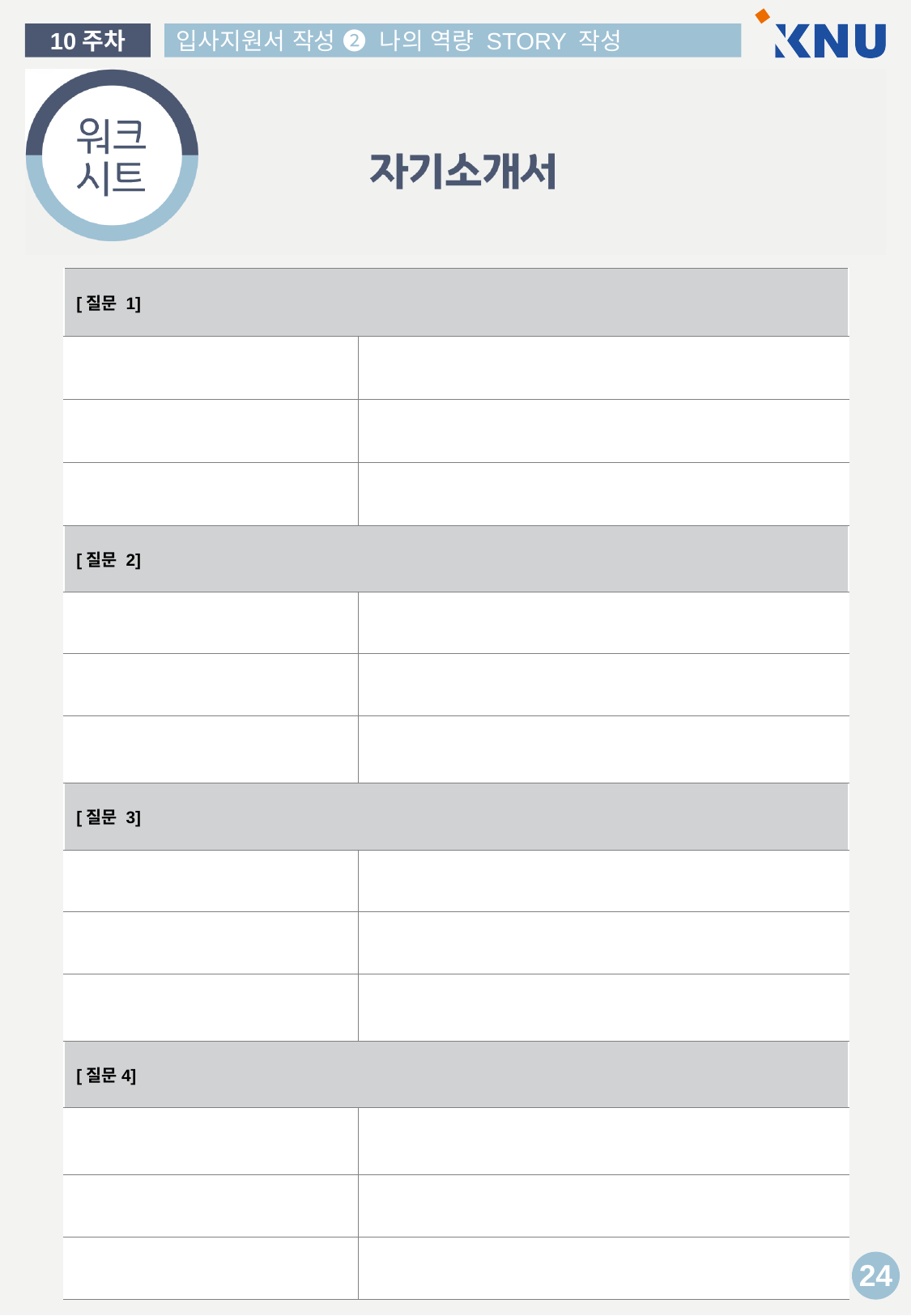

| [질문 1] |  |
| --- | --- |
|  |  |
|  |  |
|  |  |
| [질문 2] |  |
|  |  |
|  |  |
|  |  |
| [질문 3] |  |
|  |  |
|  |  |
|  |  |
| [질문4] |  |
|  |  |
|  |  |
|  |  |
24